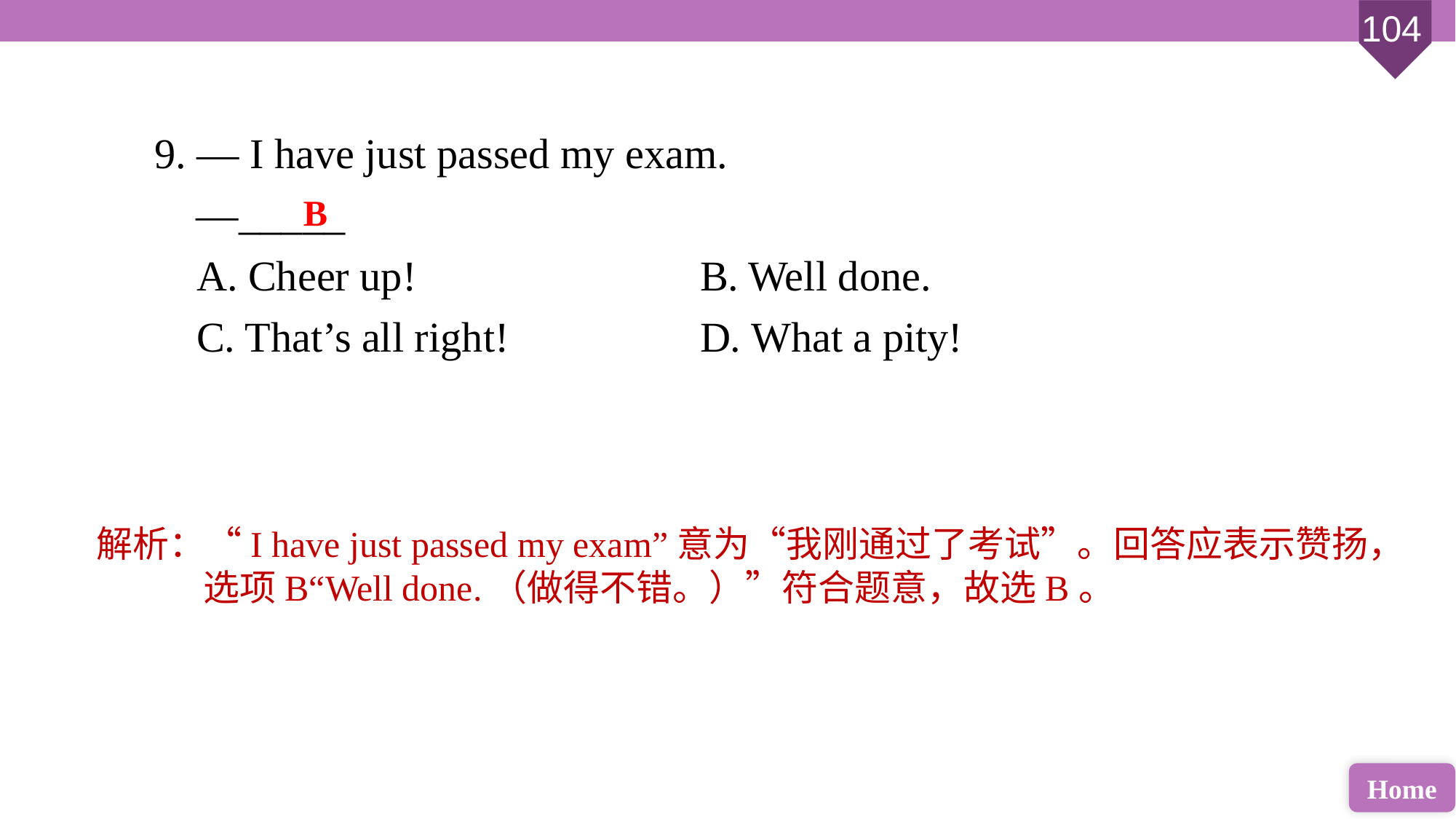

9. — I have just passed my exam.
    —_____
    A. Cheer up! 			B. Well done.
    C. That’s all right! 		D. What a pity!
B
解析：“I have just passed my exam”意为“我刚通过了考试”。回答应表示赞扬，选项B“Well done.（做得不错。）”符合题意，故选B。